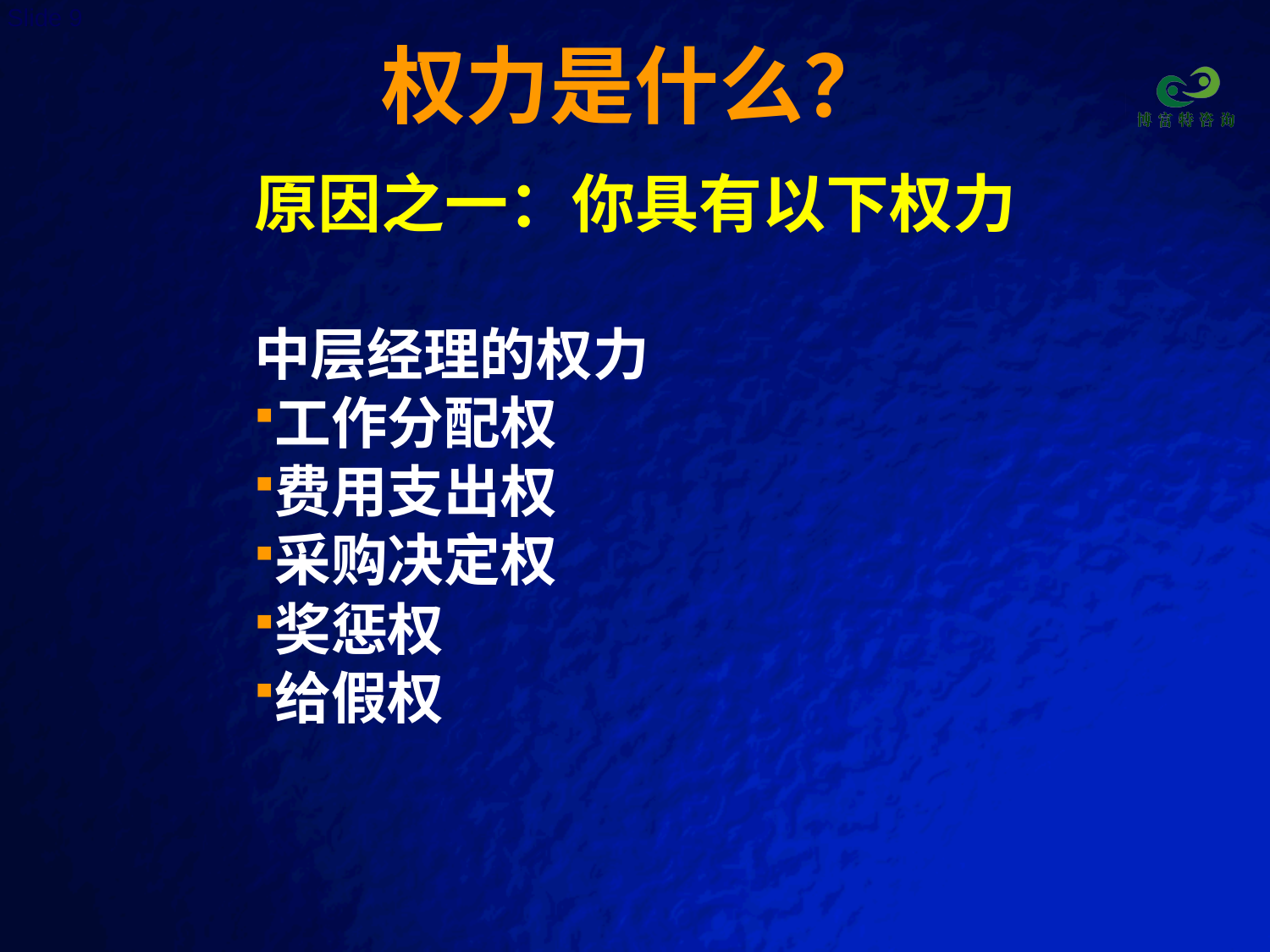

# 权力是什么？
原因之一：你具有以下权力

中层经理的权力
工作分配权
费用支出权
采购决定权
奖惩权
给假权